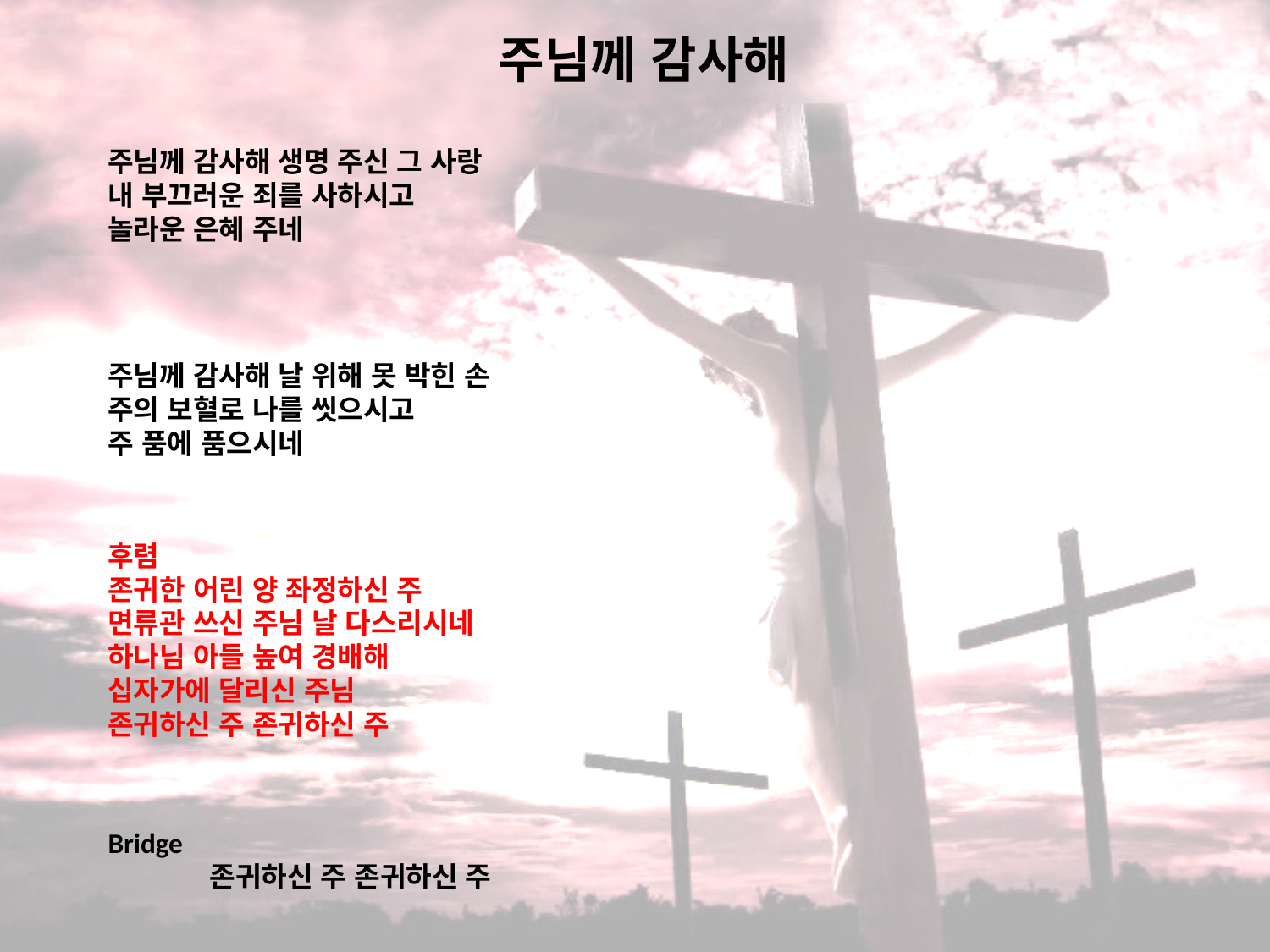

# 주님께 감사해
주님께 감사해 생명 주신 그 사랑
내 부끄러운 죄를 사하시고
놀라운 은혜 주네

주님께 감사해 날 위해 못 박힌 손
주의 보혈로 나를 씻으시고
주 품에 품으시네

후렴
존귀한 어린 양 좌정하신 주
면류관 쓰신 주님 날 다스리시네
하나님 아들 높여 경배해
십자가에 달리신 주님
존귀하신 주 존귀하신 주

Bridge                                                                       존귀하신 주 존귀하신 주